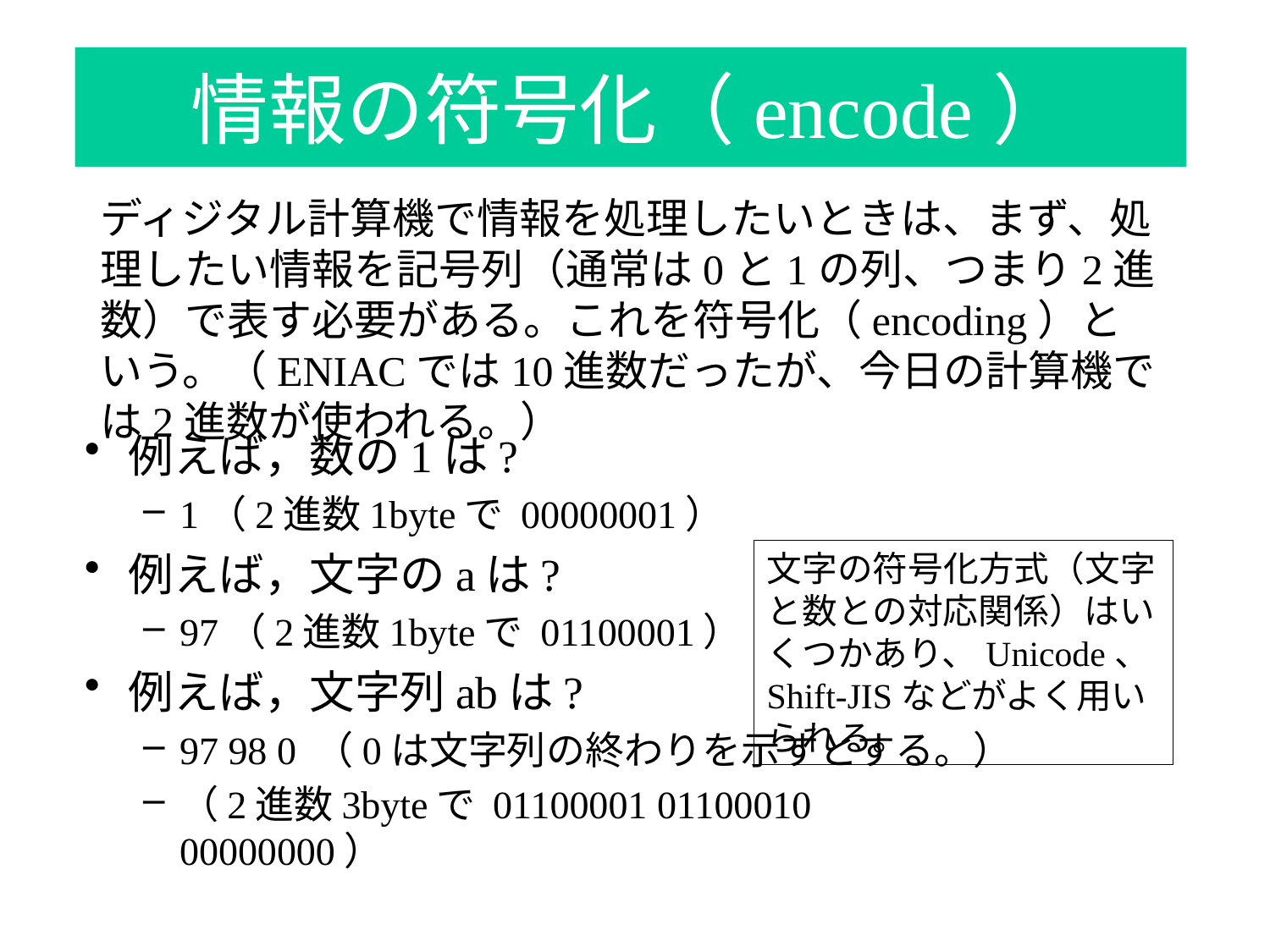

情報の符号化（encode）
ディジタル計算機で情報を処理したいときは、まず、処理したい情報を記号列（通常は0と1の列、つまり2進数）で表す必要がある。これを符号化（encoding）という。（ENIACでは10進数だったが、今日の計算機では2進数が使われる。）
例えば，数の1は?
1（2進数1byteで 00000001）
例えば，文字のaは?
97（2進数1byteで 01100001）
例えば，文字列abは?
97 98 0 （0は文字列の終わりを示すとする。）
（2進数3byteで 01100001 01100010 00000000）
文字の符号化方式（文字と数との対応関係）はいくつかあり、Unicode、Shift-JISなどがよく用いられる。